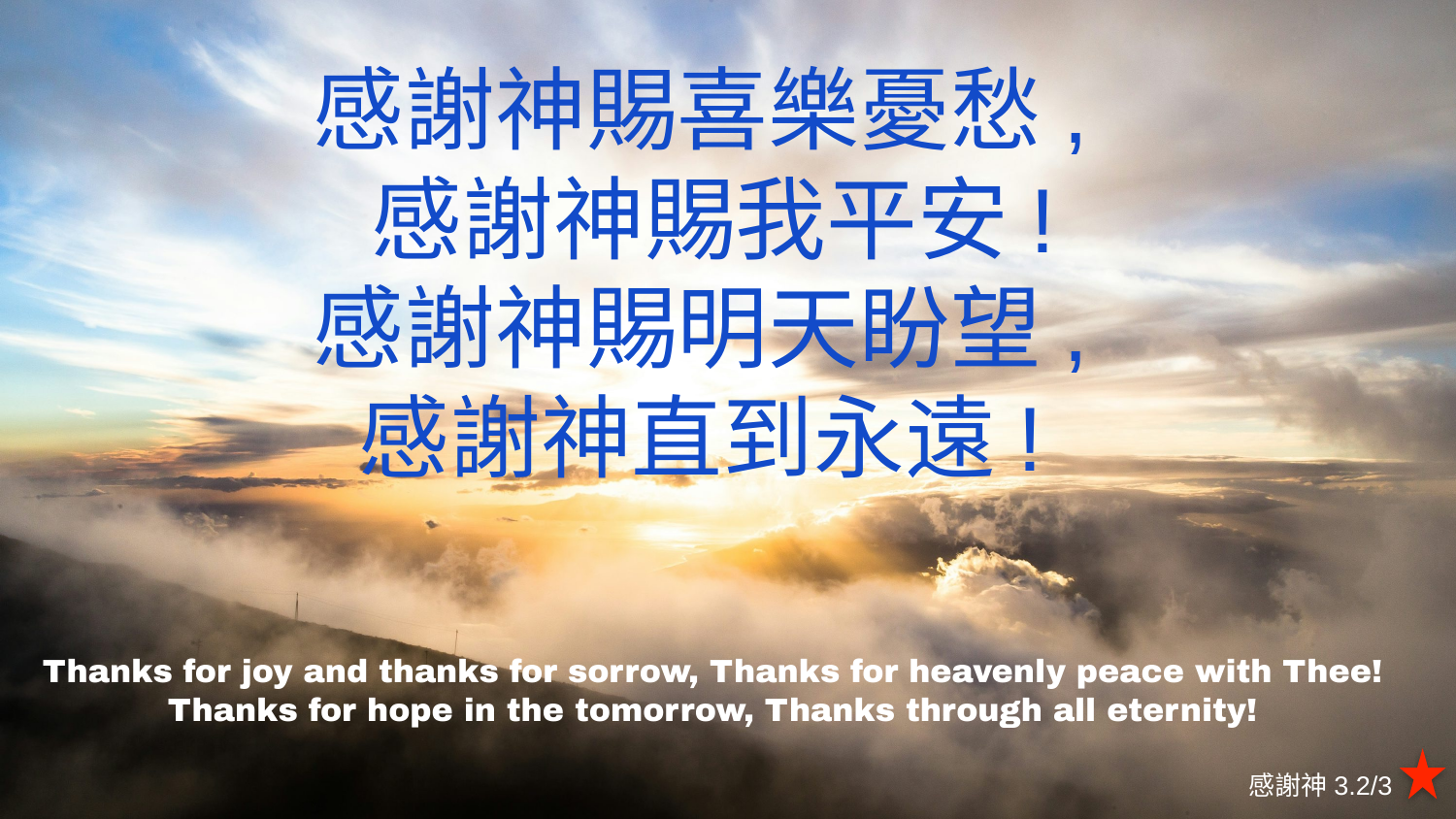

感謝神賜喜樂憂愁,
感謝神賜我平安!
感謝神賜明天盼望,
感謝神直到永遠!
Thanks for joy and thanks for sorrow, Thanks for heavenly peace with Thee!
Thanks for hope in the tomorrow, Thanks through all eternity!

感謝神3.2/3